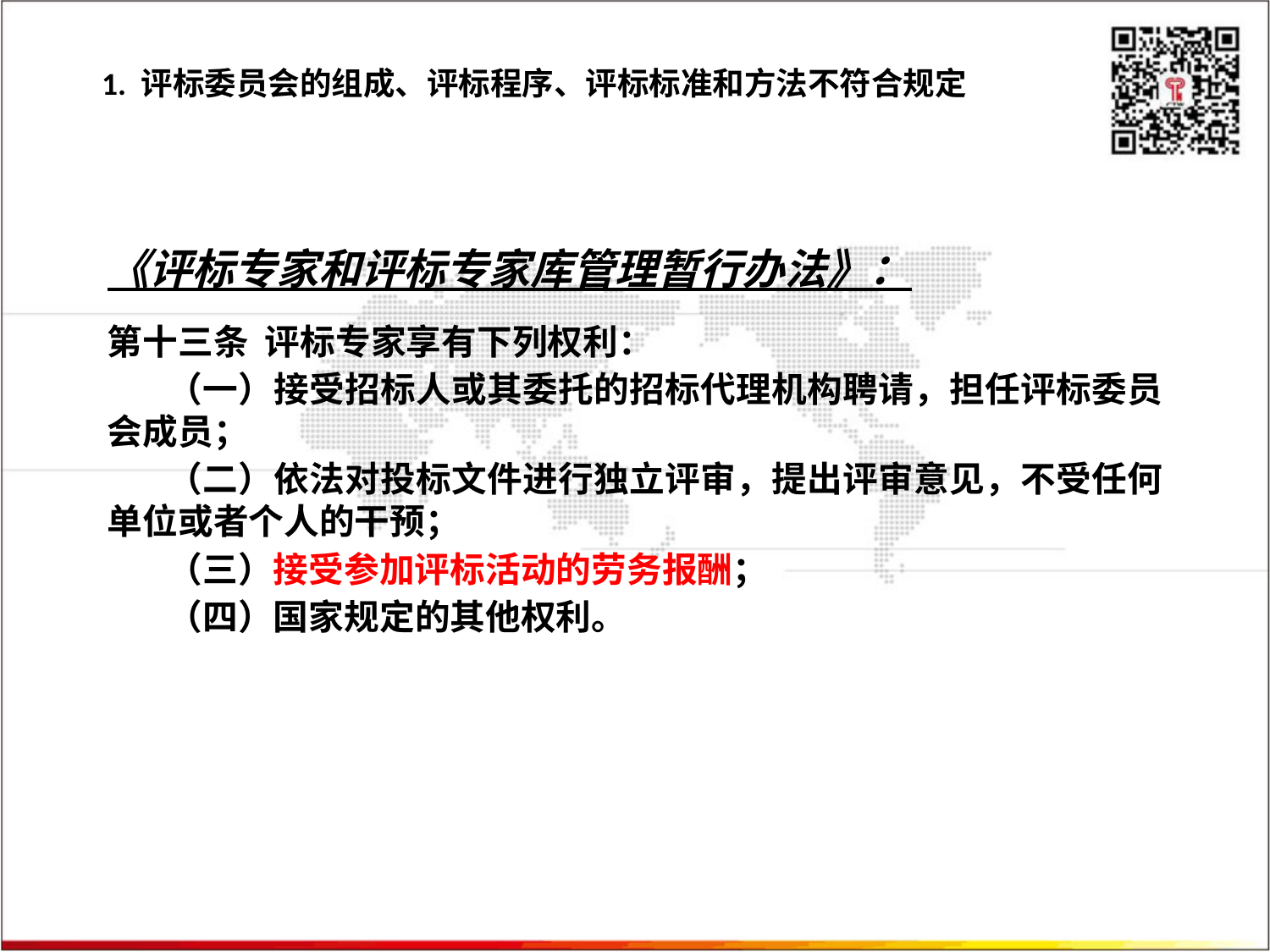

# 1. 评标委员会的组成、评标程序、评标标准和方法不符合规定
《评标专家和评标专家库管理暂行办法》：
第十三条  评标专家享有下列权利：
（一）接受招标人或其委托的招标代理机构聘请，担任评标委员会成员；
（二）依法对投标文件进行独立评审，提出评审意见，不受任何单位或者个人的干预；
（三）接受参加评标活动的劳务报酬；
（四）国家规定的其他权利。